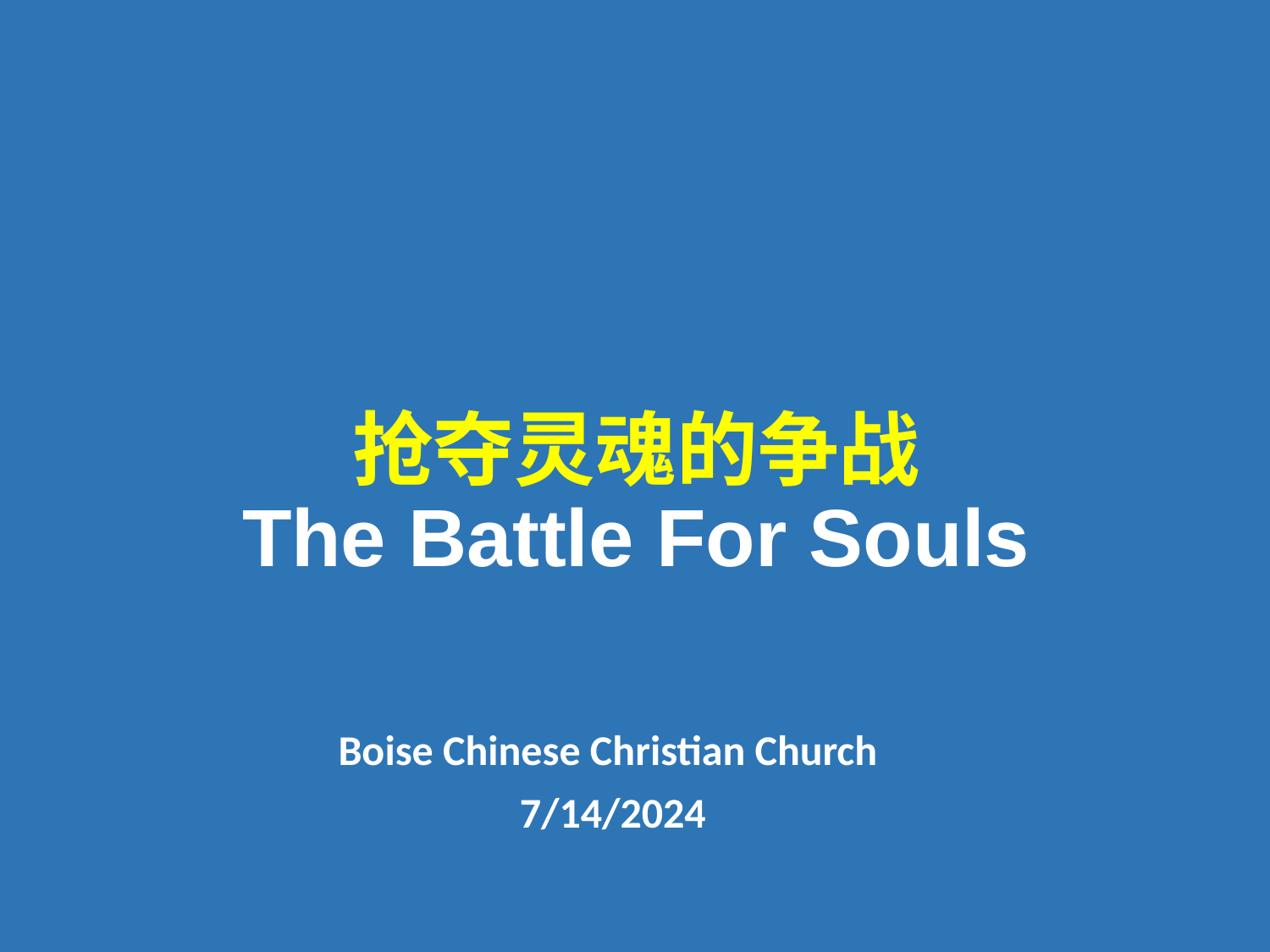

# 抢夺灵魂的争战 The Battle For Souls
Boise Chinese Christian Church
7/14/2024